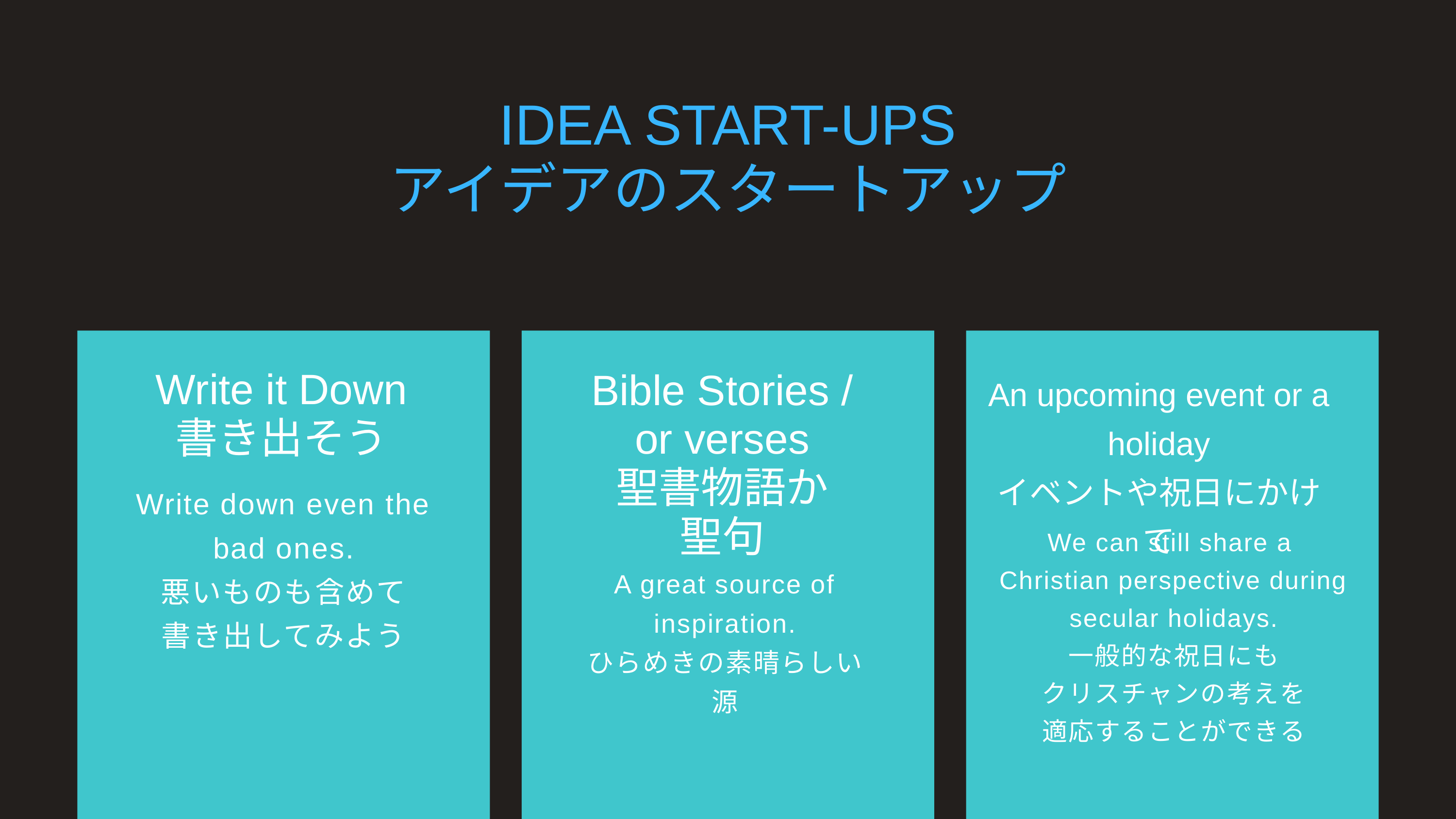

IDEA START-UPS
アイデアのスタートアップ

Write it Down
書き出そう
Write down even the bad ones.
悪いものも含めて
書き出してみよう
An upcoming event or a holiday
イベントや祝日にかけて
We can still share a
Christian perspective during secular holidays.
一般的な祝日にも
クリスチャンの考えを
適応することができる
Bible Stories / or verses
聖書物語か
聖句
A great source of inspiration.
ひらめきの素晴らしい
源